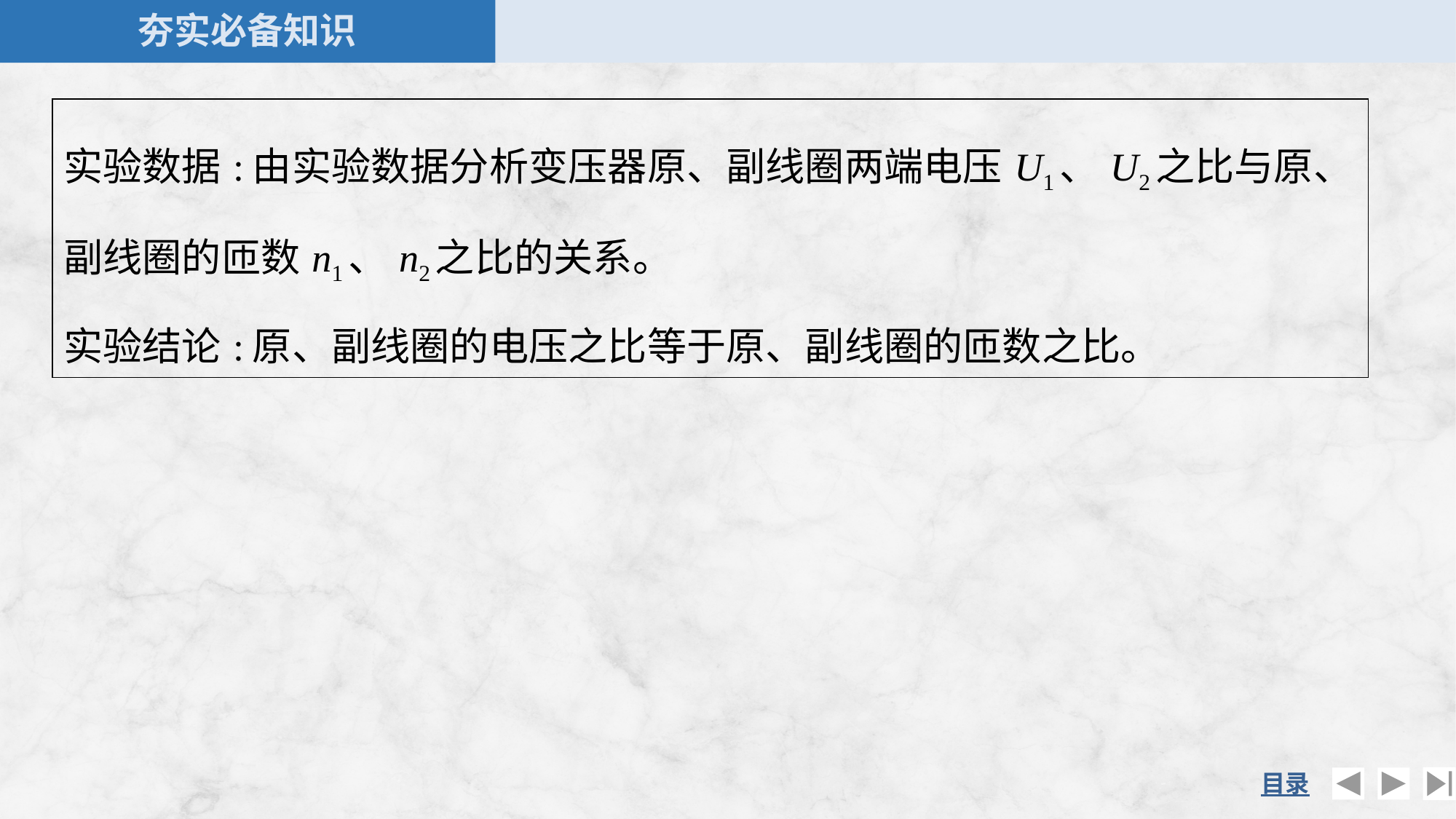

| 实验数据:由实验数据分析变压器原、副线圈两端电压U1、U2之比与原、副线圈的匝数n1、n2之比的关系。 实验结论:原、副线圈的电压之比等于原、副线圈的匝数之比。 |
| --- |